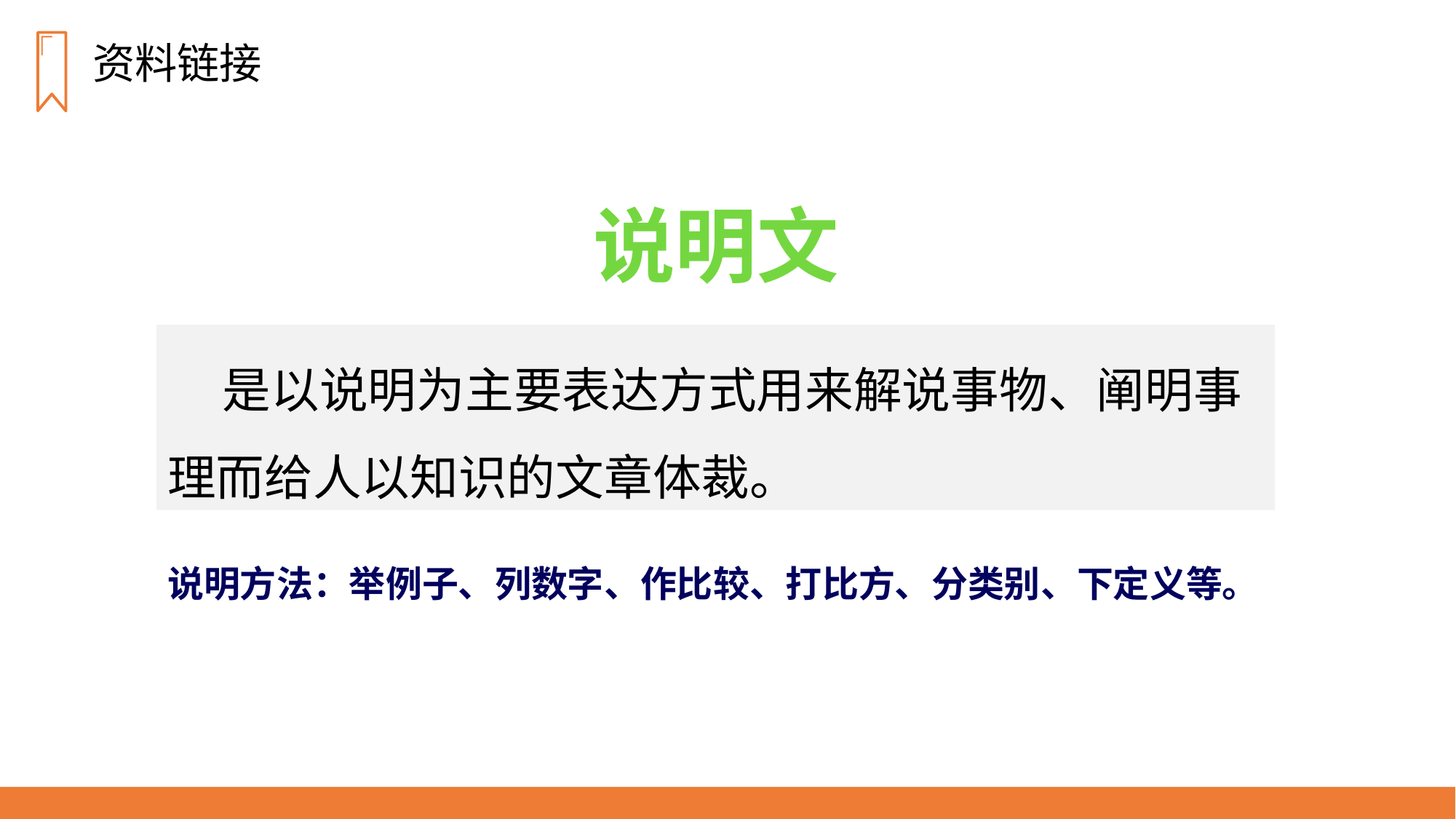

资料链接
说明文
    是以说明为主要表达方式用来解说事物、阐明事理而给人以知识的文章体裁。
说明方法：举例子、列数字、作比较、打比方、分类别、下定义等。